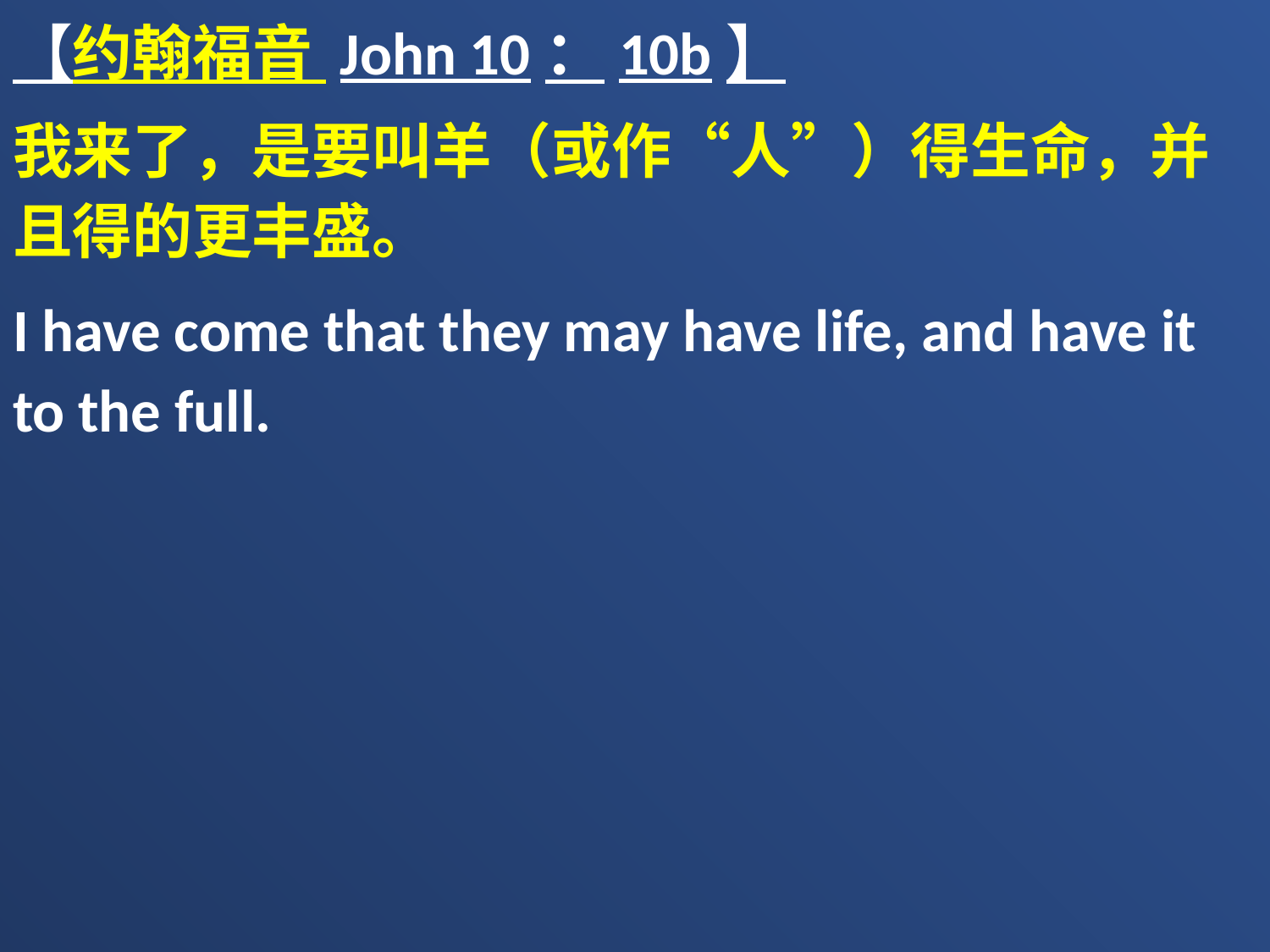

【约翰福音 John 10：10b】
我来了，是要叫羊（或作“人”）得生命，并且得的更丰盛。
I have come that they may have life, and have it to the full.